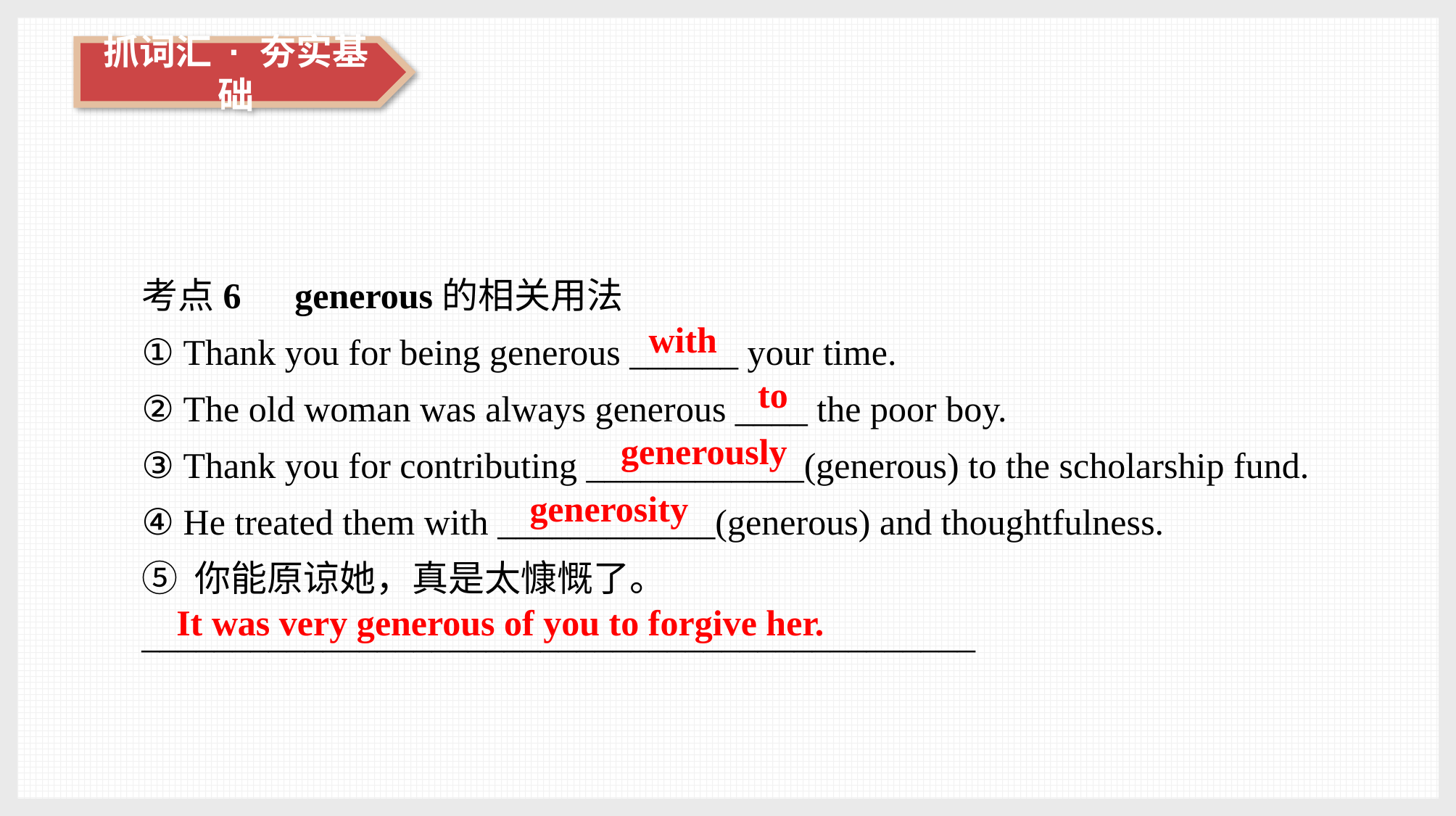

考点6　generous的相关用法
① Thank you for being generous ______ your time.
② The old woman was always generous ____ the poor boy.
③ Thank you for contributing ____________(generous) to the scholarship fund.
④ He treated them with ____________(generous) and thoughtfulness.
⑤ 你能原谅她，真是太慷慨了。
______________________________________________
with
to
generously
generosity
It was very generous of you to forgive her.